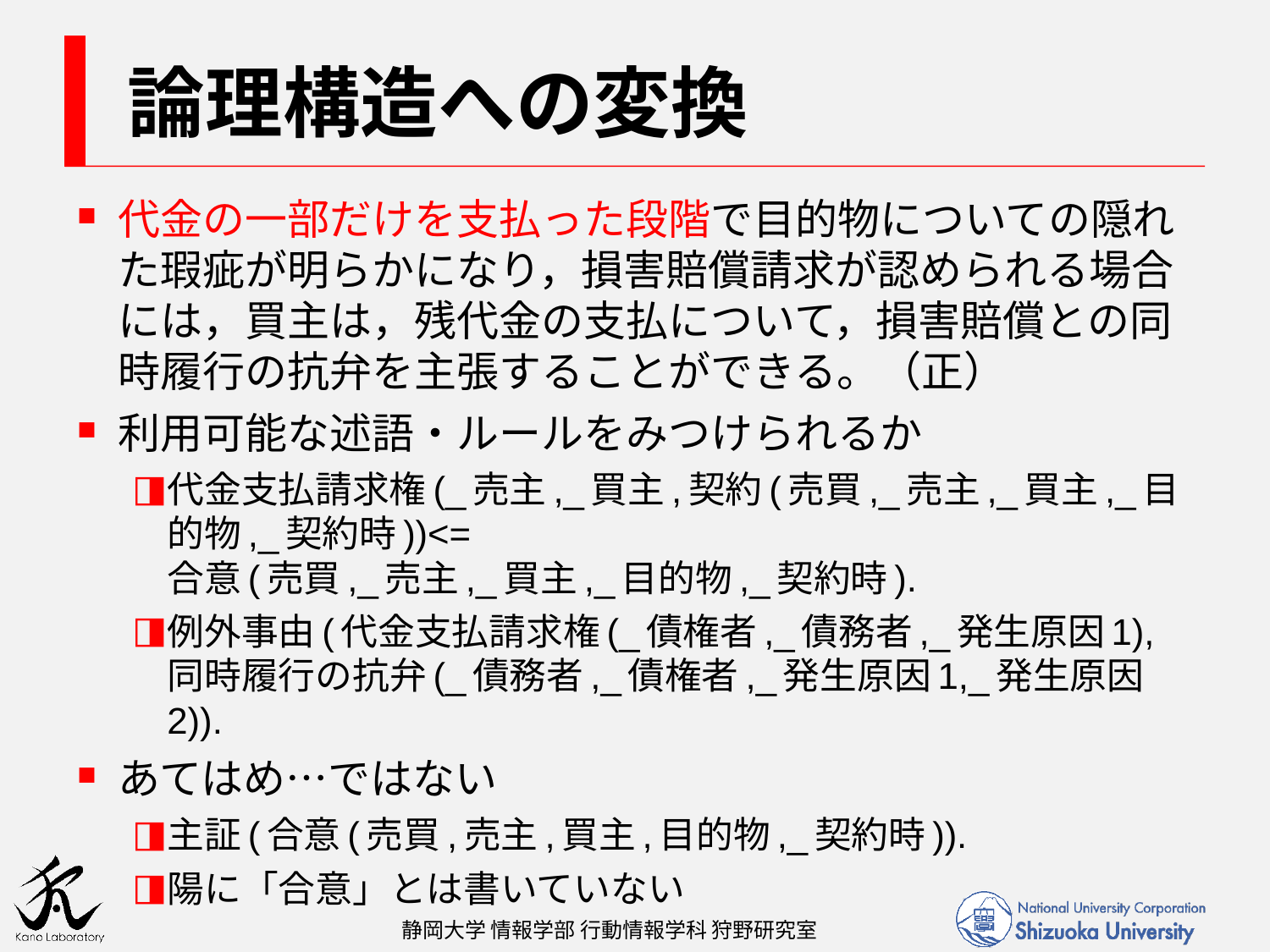

# 論理構造への変換
代金の一部だけを支払った段階で目的物についての隠れた瑕疵が明らかになり，損害賠償請求が認められる場合には，買主は，残代金の支払について，損害賠償との同時履行の抗弁を主張することができる。（正）
利用可能な述語・ルールをみつけられるか
代金支払請求権(_売主,_買主,契約(売買,_売主,_買主,_目的物,_契約時))<=
合意(売買,_売主,_買主,_目的物,_契約時).
例外事由(代金支払請求権(_債権者,_債務者,_発生原因1),同時履行の抗弁(_債務者,_債権者,_発生原因1,_発生原因2)).
あてはめ…ではない
主証(合意(売買,売主,買主,目的物,_契約時)).
陽に「合意」とは書いていない